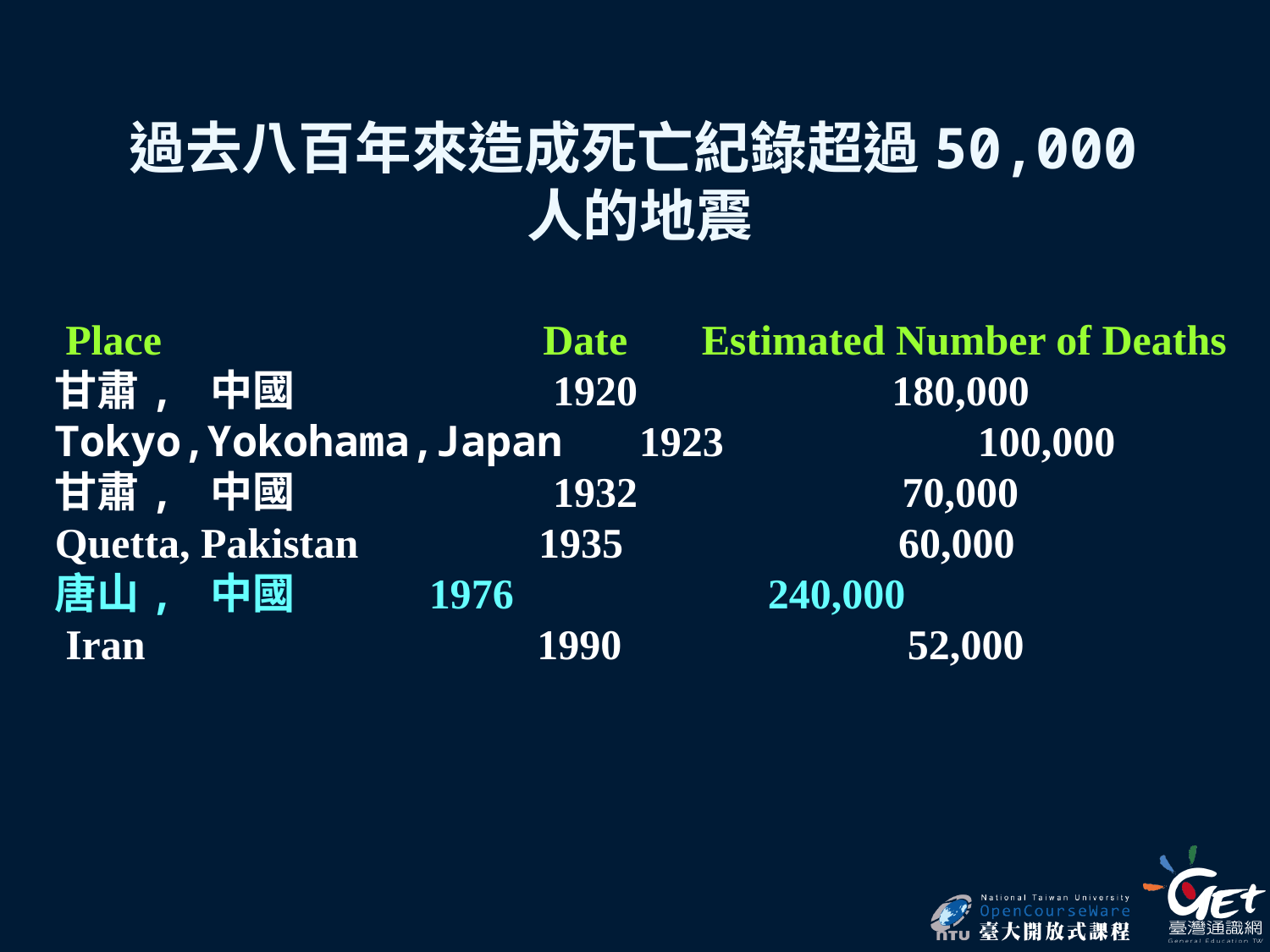

過去八百年來造成死亡紀錄超過50,000人的地震
 Place                                    Date       Estimated Number of Deaths甘肅, 中國                          1920                        180,000
Tokyo,Yokohama,Japan   1923                        100,000
甘肅, 中國                          1932                         70,000
Quetta, Pakistan                 1935                          60,000
唐山, 中國             1976                        240,000
 Iran                                     1990                           52,000